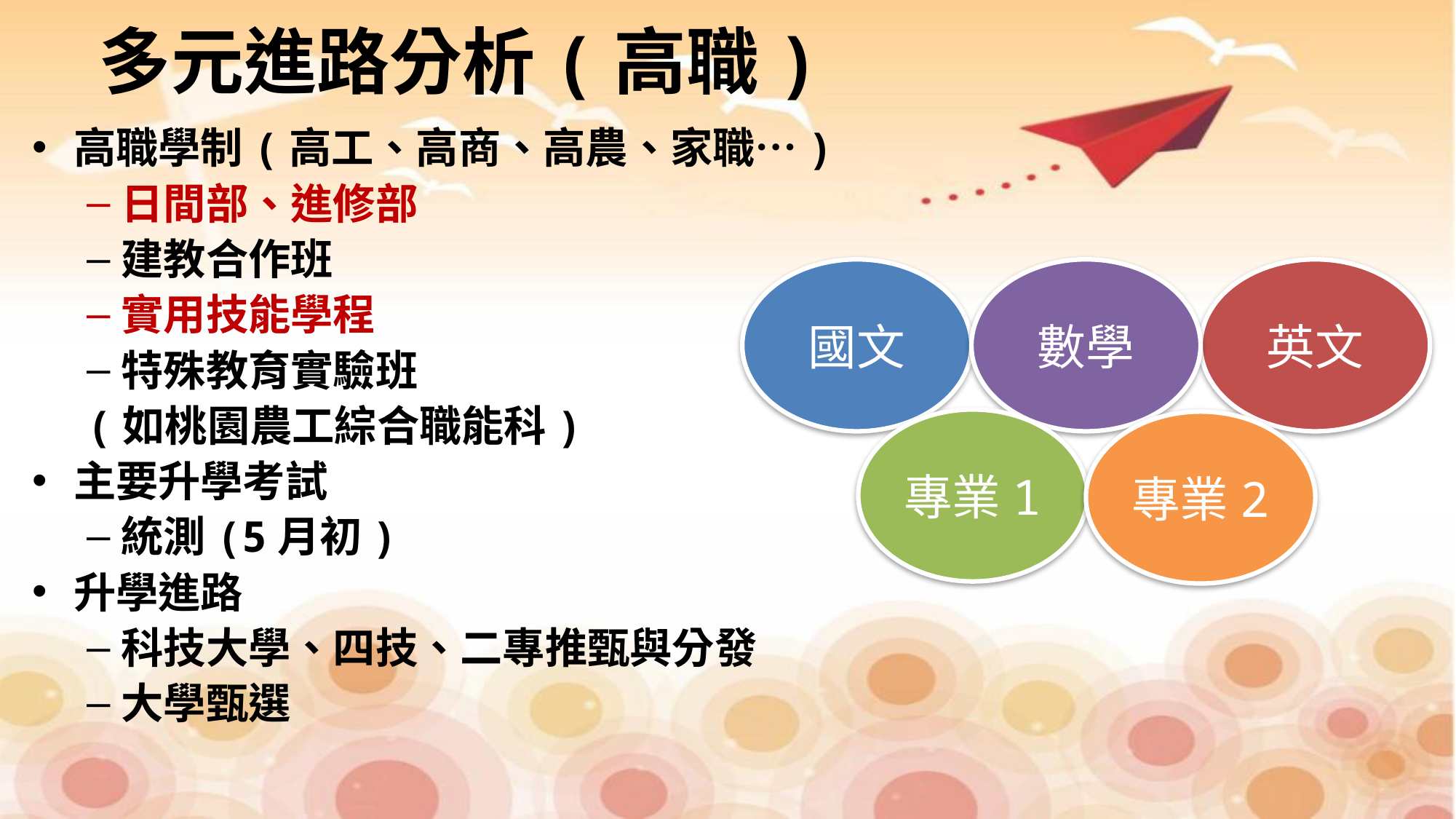

# 多元進路分析(高職)
高職學制(高工、高商、高農、家職…)
日間部、進修部
建教合作班
實用技能學程
特殊教育實驗班
(如桃園農工綜合職能科)
主要升學考試
統測(5月初)
升學進路
科技大學、四技、二專推甄與分發
大學甄選
國文
數學
英文
專業1
專業2